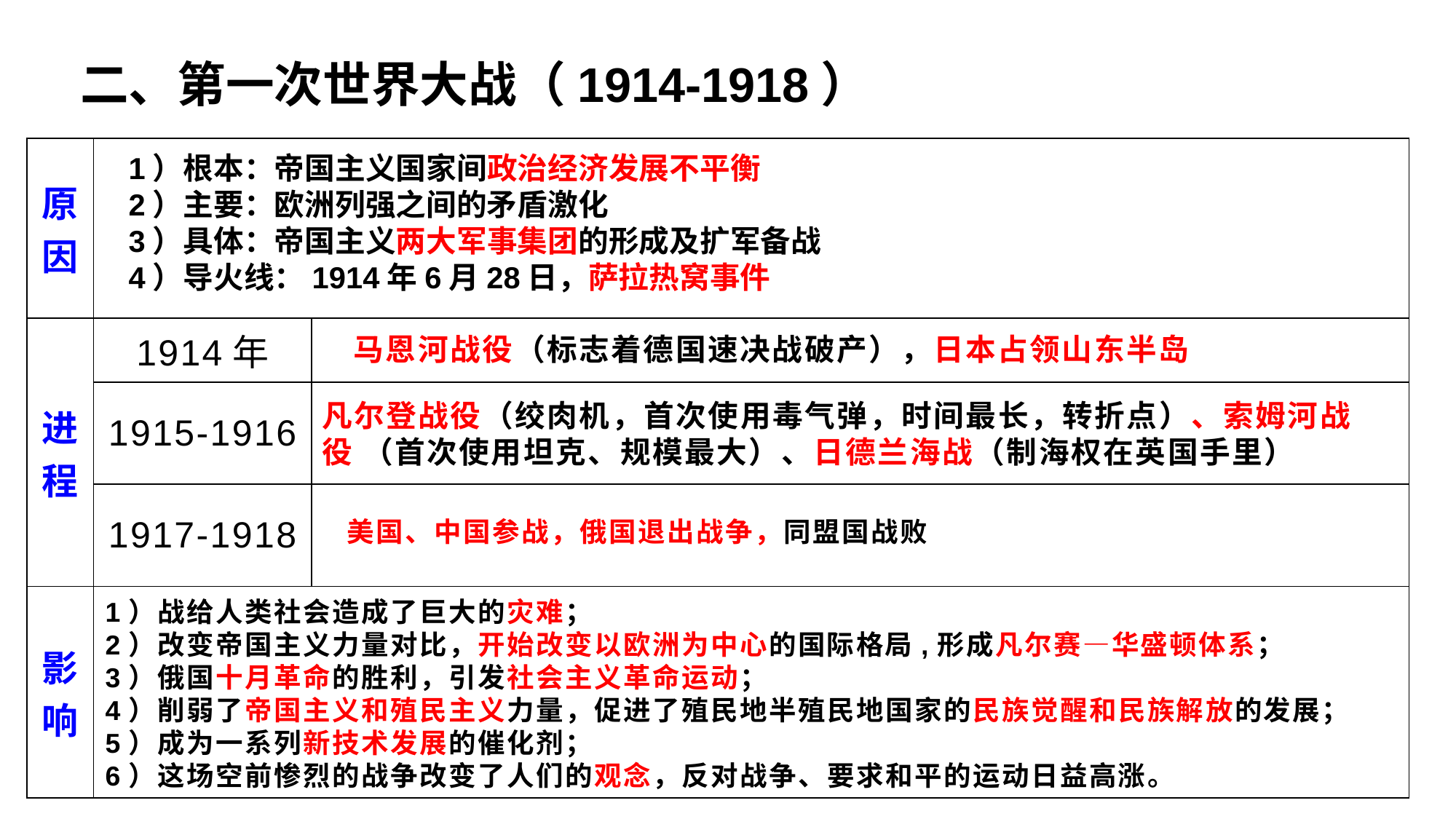

二、第一次世界大战（1914-1918）
| 原因 |  |  |
| --- | --- | --- |
| 进程 | 1914年 |  |
|  | 1915-1916 |  |
|  | 1917-1918 |  |
| 影响 |  |  |
1）根本：帝国主义国家间政治经济发展不平衡
2）主要：欧洲列强之间的矛盾激化
3）具体：帝国主义两大军事集团的形成及扩军备战
4）导火线：1914年6月28日，萨拉热窝事件
马恩河战役（标志着德国速决战破产），日本占领山东半岛
凡尔登战役（绞肉机，首次使用毒气弹，时间最长，转折点）、索姆河战役 （首次使用坦克、规模最大）、日德兰海战（制海权在英国手里）
美国、中国参战，俄国退出战争，同盟国战败
1）战给人类社会造成了巨大的灾难；
2）改变帝国主义力量对比，开始改变以欧洲为中心的国际格局,形成凡尔赛—华盛顿体系；
3）俄国十月革命的胜利，引发社会主义革命运动；
4）削弱了帝国主义和殖民主义力量，促进了殖民地半殖民地国家的民族觉醒和民族解放的发展；
5）成为一系列新技术发展的催化剂；
6）这场空前惨烈的战争改变了人们的观念，反对战争、要求和平的运动日益高涨。